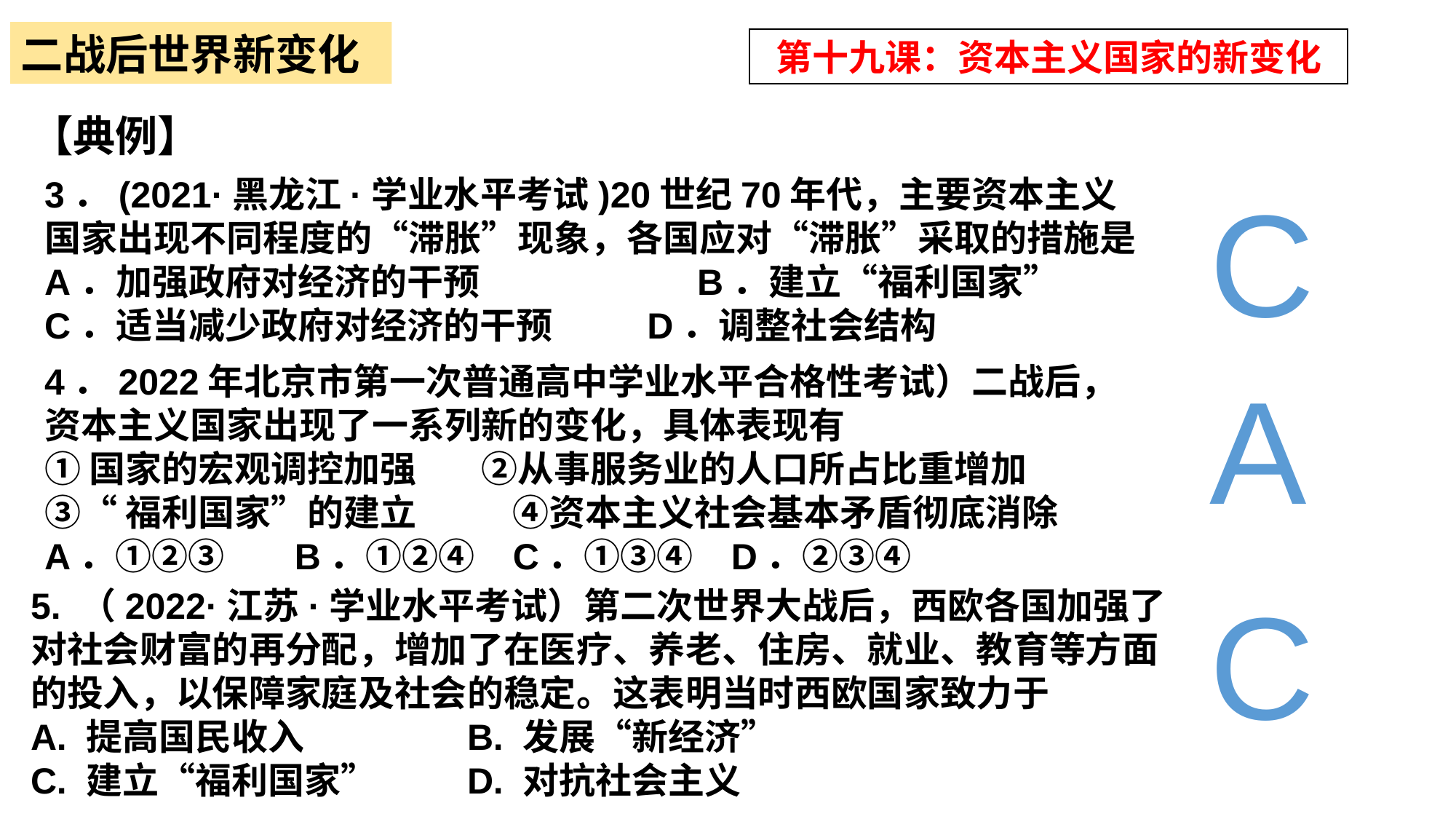

二战后世界新变化
第十九课：资本主义国家的新变化
【典例】
3．(2021·黑龙江·学业水平考试)20世纪70年代，主要资本主义国家出现不同程度的“滞胀”现象，各国应对“滞胀”采取的措施是A．加强政府对经济的干预  	            B．建立“福利国家”C．适当减少政府对经济的干预      	  D．调整社会结构
C
4．2022年北京市第一次普通高中学业水平合格性考试）二战后，资本主义国家出现了一系列新的变化，具体表现有①国家的宏观调控加强      	②从事服务业的人口所占比重增加③“福利国家”的建立      	④资本主义社会基本矛盾彻底消除
A．①②③ 	B．①②④ 	C．①③④ 	D．②③④
A
C
5. （2022·江苏·学业水平考试）第二次世界大战后，西欧各国加强了对社会财富的再分配，增加了在医疗、养老、住房、就业、教育等方面的投入，以保障家庭及社会的稳定。这表明当时西欧国家致力于A. 提高国民收入         	B. 发展“新经济”C. 建立“福利国家”	D. 对抗社会主义